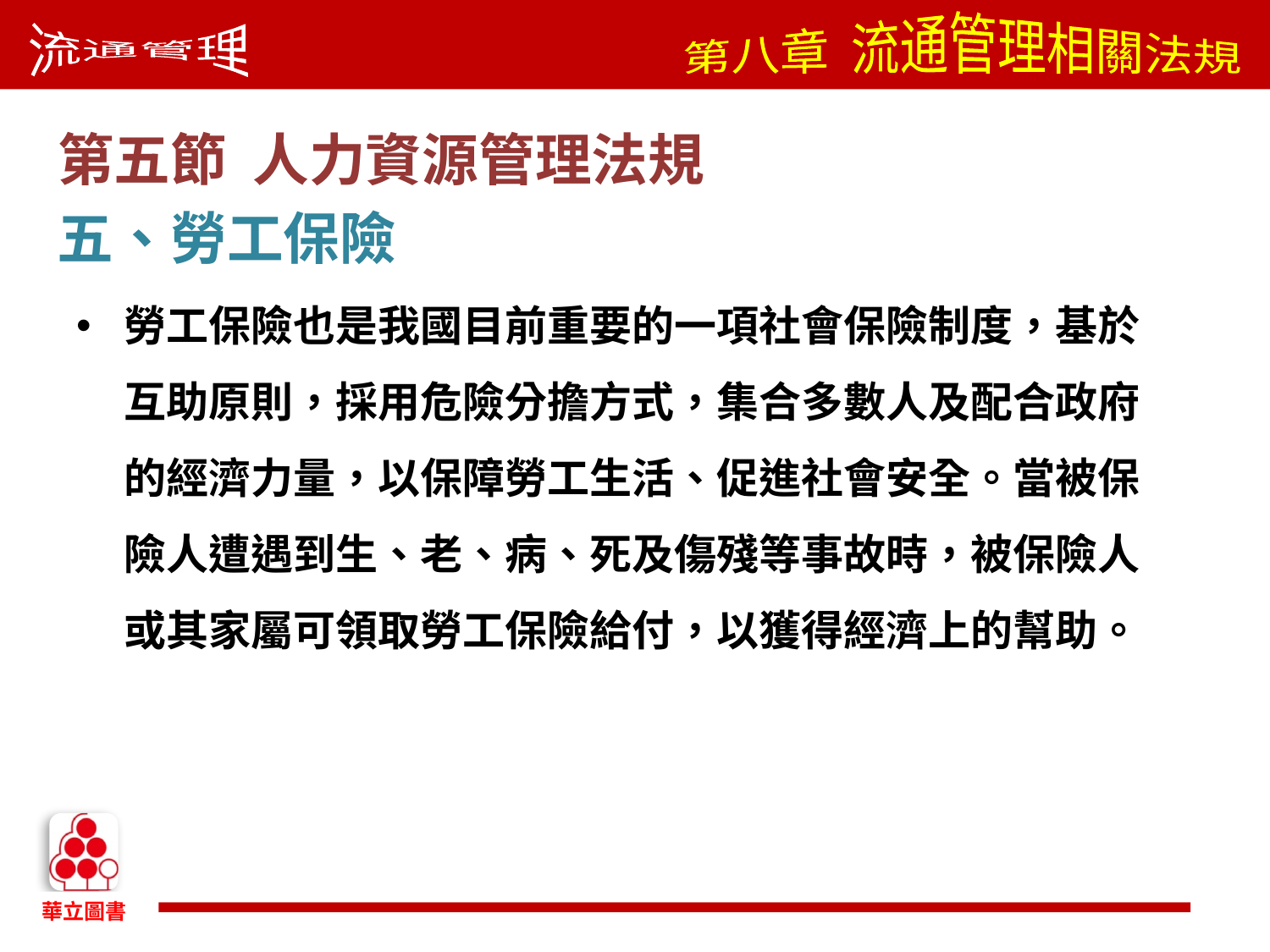

第五節  人力資源管理法規
五、勞工保險
勞工保險也是我國目前重要的一項社會保險制度，基於互助原則，採用危險分擔方式，集合多數人及配合政府的經濟力量，以保障勞工生活、促進社會安全。當被保險人遭遇到生、老、病、死及傷殘等事故時，被保險人或其家屬可領取勞工保險給付，以獲得經濟上的幫助。